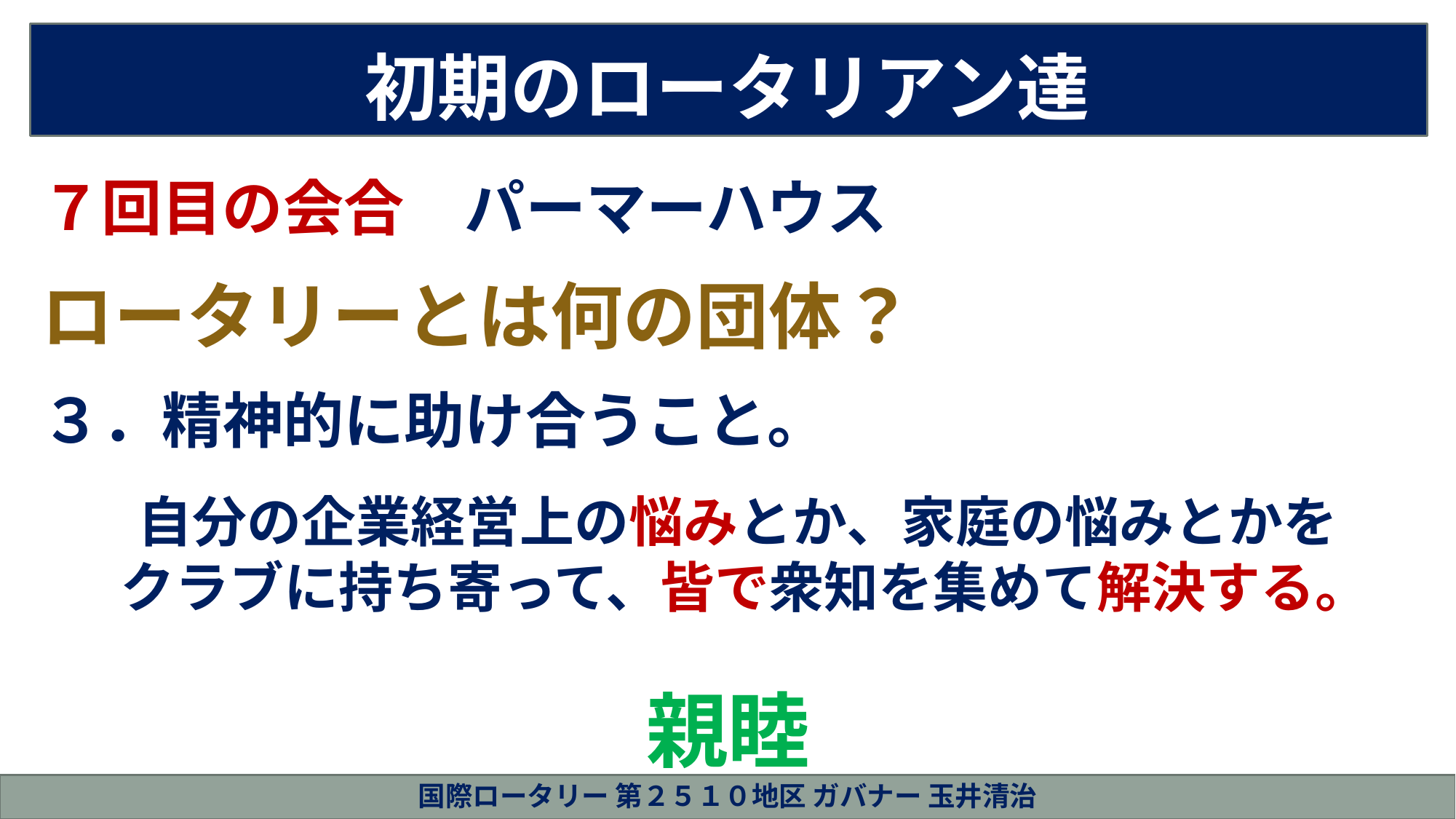

斉木

初期のロータリアン達
７回目の会合　パーマーハウス
ロータリーとは何の団体？
３．精神的に助け合うこと。

　　自分の企業経営上の悩みとか、家庭の悩みとかを
　  クラブに持ち寄って、皆で衆知を集めて解決する。

親睦
国際ロータリー 第２５１０地区 ガバナー 玉井清治